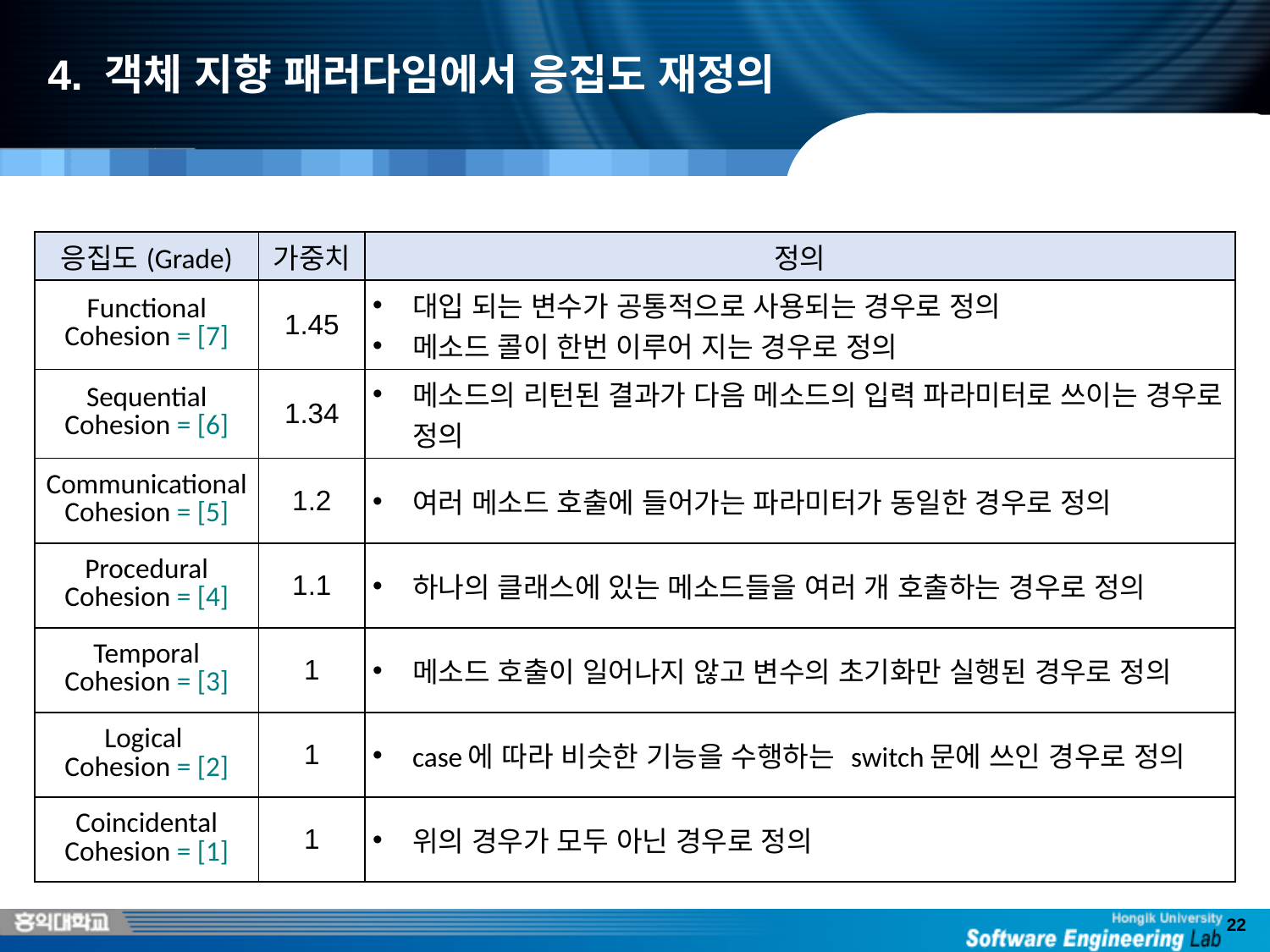

# 4. 객체 지향 패러다임에서 응집도 재정의

| 응집도(Grade) | 가중치 | 정의 |
| --- | --- | --- |
| Functional Cohesion = [7] | 1.45 | 대입 되는 변수가 공통적으로 사용되는 경우로 정의 메소드 콜이 한번 이루어 지는 경우로 정의 |
| Sequential Cohesion = [6] | 1.34 | 메소드의 리턴된 결과가 다음 메소드의 입력 파라미터로 쓰이는 경우로 정의 |
| Communicational Cohesion = [5] | 1.2 | 여러 메소드 호출에 들어가는 파라미터가 동일한 경우로 정의 |
| Procedural Cohesion = [4] | 1.1 | 하나의 클래스에 있는 메소드들을 여러 개 호출하는 경우로 정의 |
| Temporal Cohesion = [3] | 1 | 메소드 호출이 일어나지 않고 변수의 초기화만 실행된 경우로 정의 |
| Logical Cohesion = [2] | 1 | case에 따라 비슷한 기능을 수행하는 switch문에 쓰인 경우로 정의 |
| Coincidental Cohesion = [1] | 1 | 위의 경우가 모두 아닌 경우로 정의 |
22